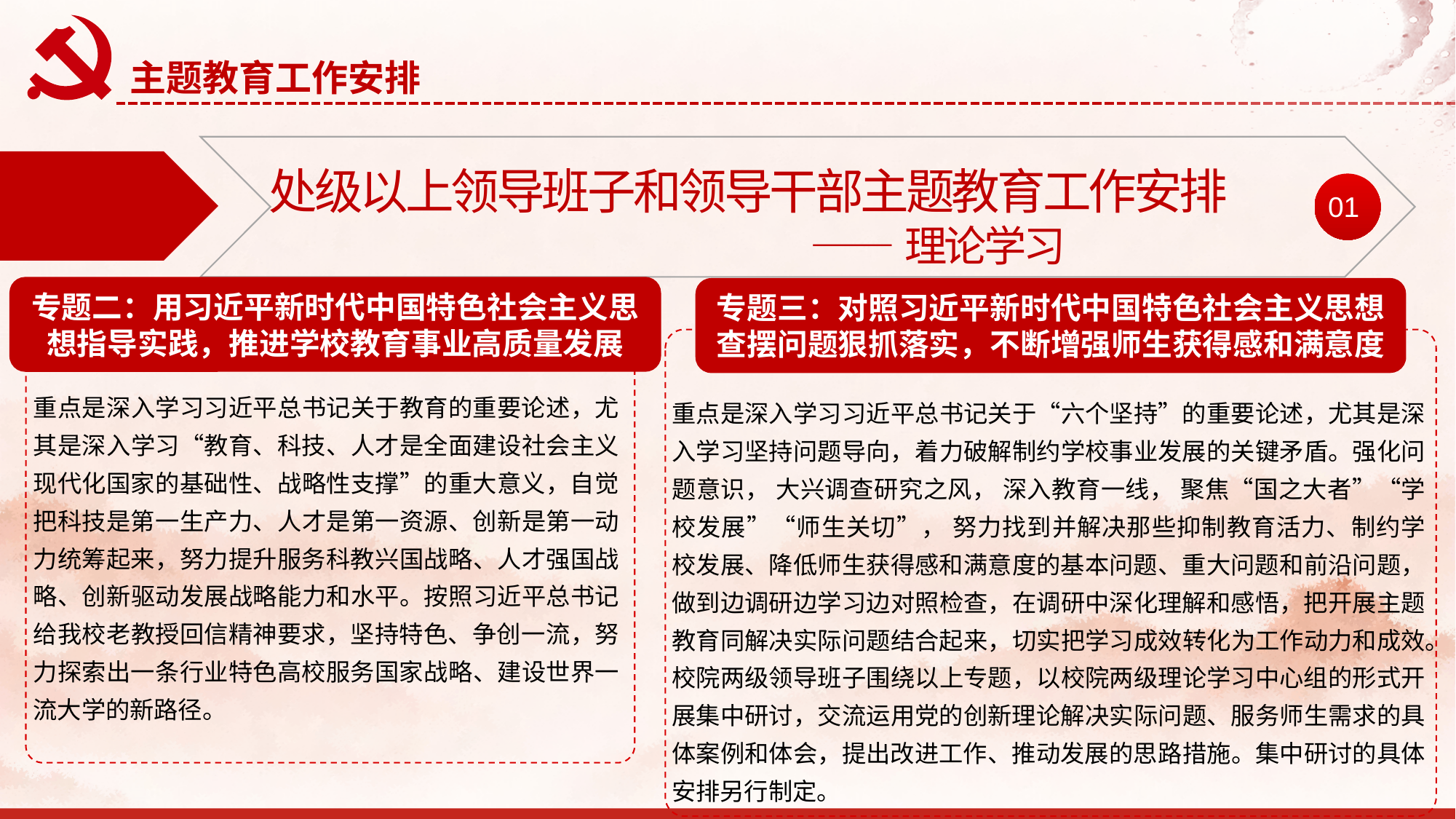

主题教育工作安排

处级以上领导班子和领导干部主题教育工作安排
                                                                                    ——理论学习

01
专题二：用习近平新时代中国特色社会主义思想指导实践，推进学校教育事业高质量发展
专题三：对照习近平新时代中国特色社会主义思想查摆问题狠抓落实，不断增强师生获得感和满意度

重点是深入学习习近平总书记关于教育的重要论述，尤其是深入学习“教育、科技、人才是全面建设社会主义现代化国家的基础性、战略性支撑”的重大意义，自觉把科技是第一生产力、人才是第一资源、创新是第一动力统筹起来，努力提升服务科教兴国战略、人才强国战略、创新驱动发展战略能力和水平。按照习近平总书记给我校老教授回信精神要求，坚持特色、争创一流，努力探索出一条行业特色高校服务国家战略、建设世界一流大学的新路径。

重点是深入学习习近平总书记关于“六个坚持”的重要论述，尤其是深入学习坚持问题导向，着力破解制约学校事业发展的关键矛盾。强化问题意识， 大兴调查研究之风， 深入教育一线， 聚焦“国之大者”“学校发展”“师生关切”， 努力找到并解决那些抑制教育活力、制约学校发展、降低师生获得感和满意度的基本问题、重大问题和前沿问题， 做到边调研边学习边对照检查，在调研中深化理解和感悟，把开展主题教育同解决实际问题结合起来，切实把学习成效转化为工作动力和成效。
校院两级领导班子围绕以上专题，以校院两级理论学习中心组的形式开展集中研讨，交流运用党的创新理论解决实际问题、服务师生需求的具体案例和体会，提出改进工作、推动发展的思路措施。集中研讨的具体安排另行制定。